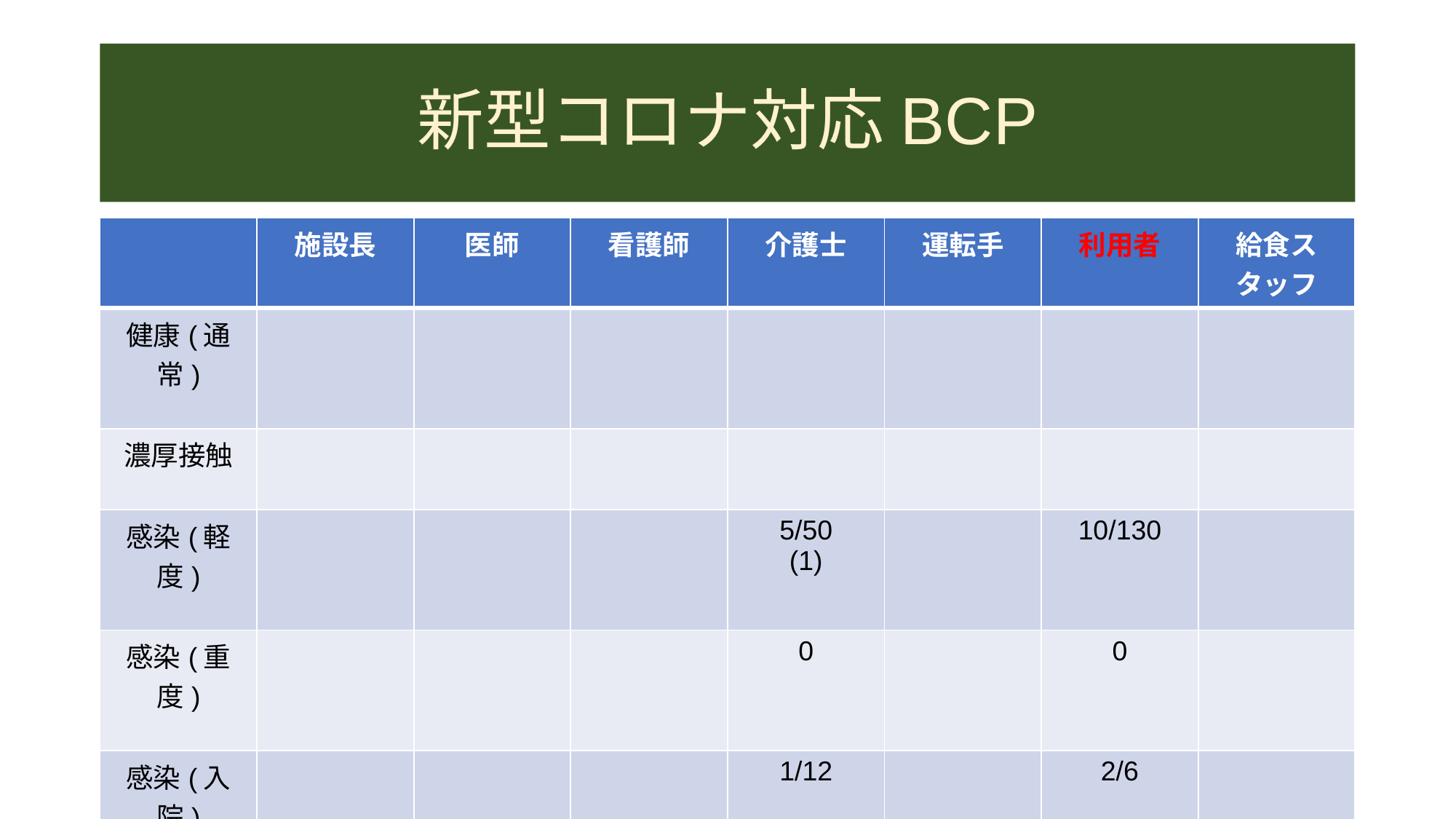

# 新型コロナ対応BCP
|  | 施設長 | 医師 | 看護師 | 介護士 | 運転手 | 利用者 | 給食スタッフ |
| --- | --- | --- | --- | --- | --- | --- | --- |
| 健康(通常) |  |  |  |  |  |  |  |
| 濃厚接触 |  |  |  |  |  |  |  |
| 感染(軽度) |  |  |  | 5/50 (1) |  | 10/130 |  |
| 感染(重度) |  |  |  | 0 |  | 0 |  |
| 感染(入院) |  |  |  | 1/12 |  | 2/6 |  |
| 死亡 |  |  |  | 0 |  | 1 |  |